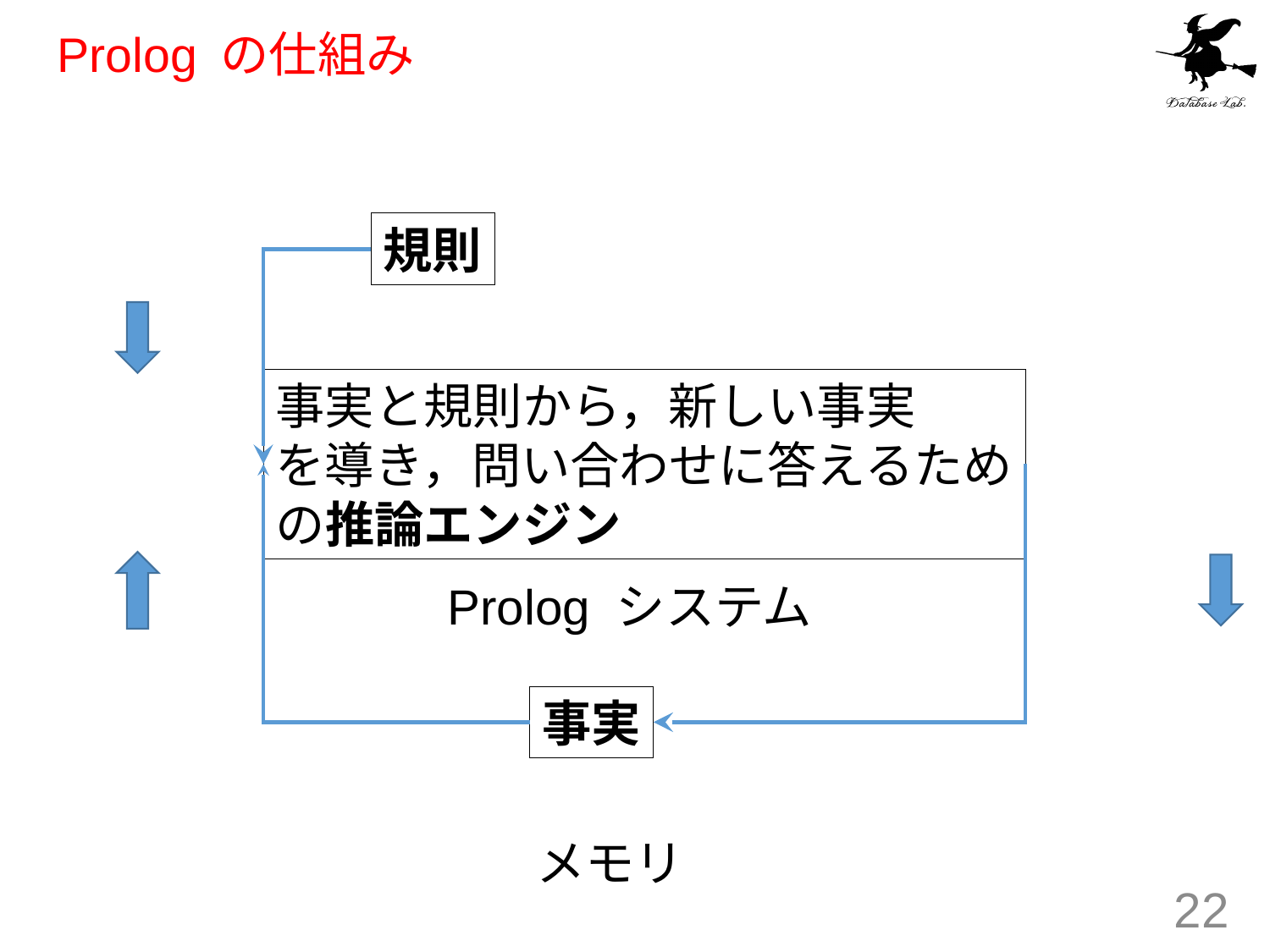

# Prolog の仕組み
規則

事実と規則から，新しい事実
を導き，問い合わせに答えるため
の推論エンジン

Prolog システム
事実
メモリ
22